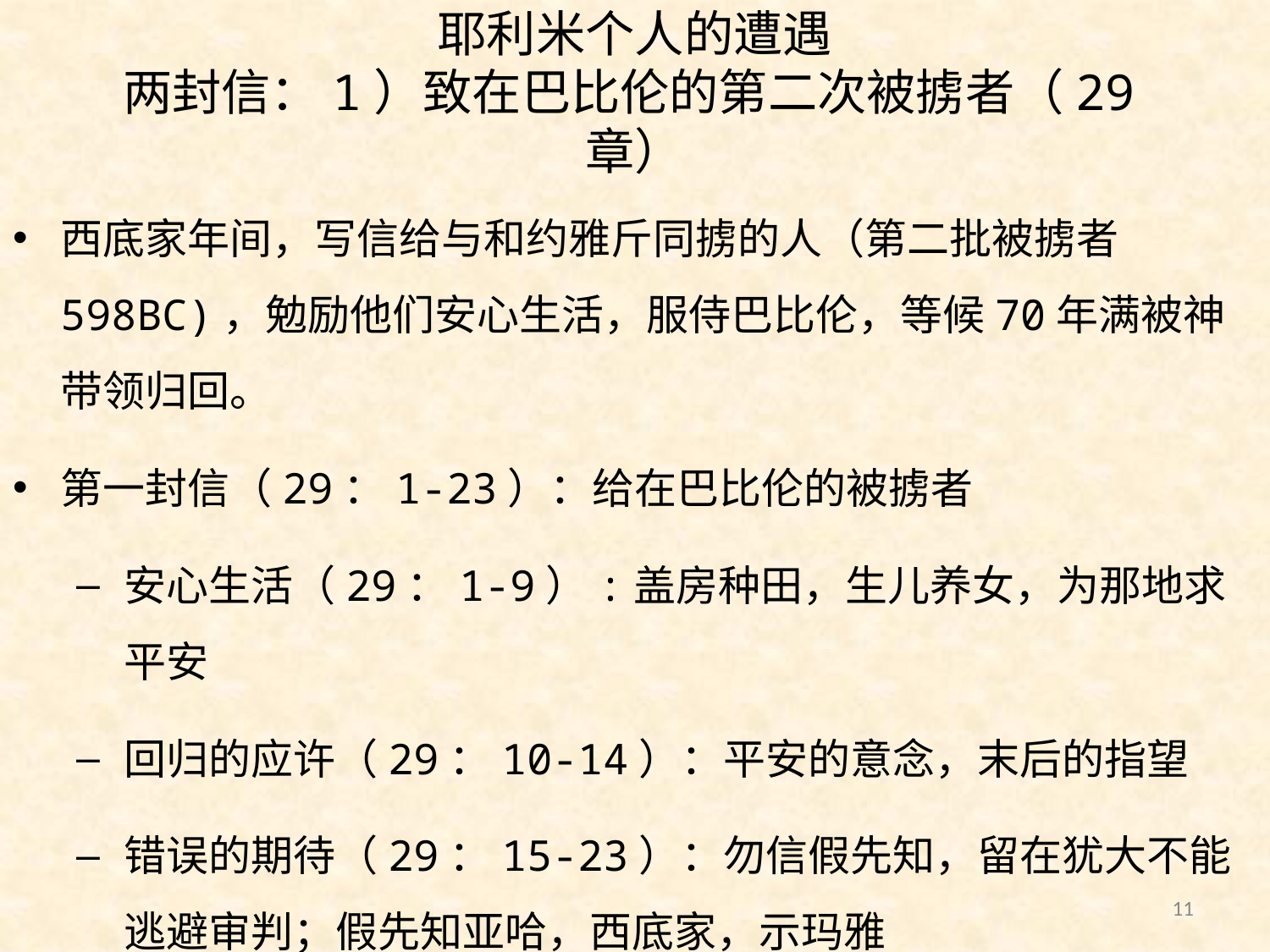

# 耶利米个人的遭遇 两封信：1）致在巴比伦的第二次被掳者（29章）
西底家年间，写信给与和约雅斤同掳的人（第二批被掳者598BC)，勉励他们安心生活，服侍巴比伦，等候70年满被神带领归回。
第一封信（29：1-23）：给在巴比伦的被掳者
安心生活（29：1-9）:盖房种田，生儿养女，为那地求平安
回归的应许（29：10-14）：平安的意念，末后的指望
错误的期待（29：15-23）：勿信假先知，留在犹大不能逃避审判；假先知亚哈，西底家，示玛雅
11